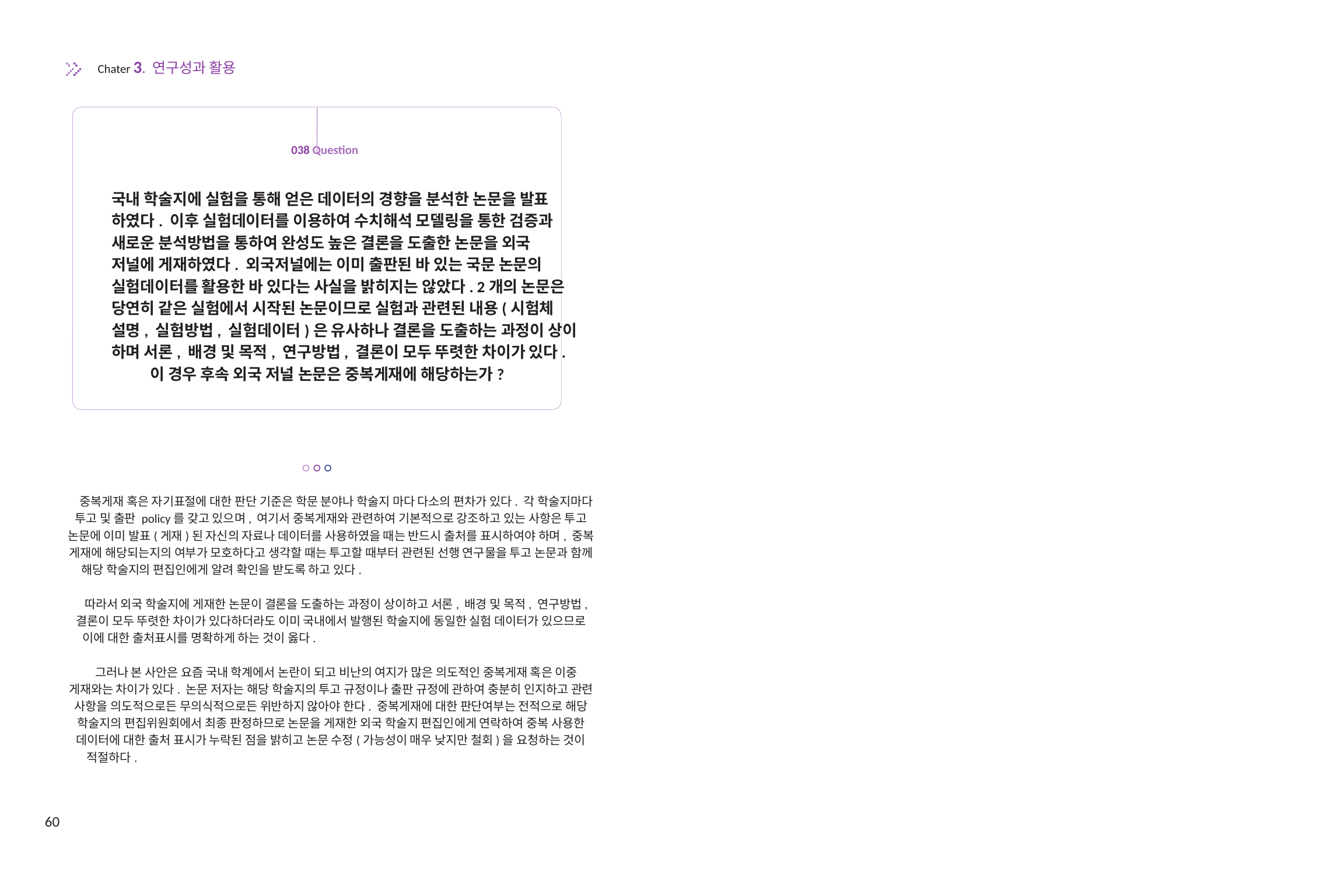

Chater 3. 연구성과 활용

038 Question

국내 학술지에 실험을 통해 얻은 데이터의 경향을 분석한 논문을 발표
하였다. 이후 실험데이터를 이용하여 수치해석 모델링을 통한 검증과
새로운 분석방법을 통하여 완성도 높은 결론을 도출한 논문을 외국
저널에 게재하였다. 외국저널에는 이미 출판된 바 있는 국문 논문의
실험데이터를 활용한 바 있다는 사실을 밝히지는 않았다. 2개의 논문은
당연히 같은 실험에서 시작된 논문이므로 실험과 관련된 내용(시험체
설명, 실험방법, 실험데이터)은 유사하나 결론을 도출하는 과정이 상이
하며 서론, 배경 및 목적, 연구방법, 결론이 모두 뚜렷한 차이가 있다.
이 경우 후속 외국 저널 논문은 중복게재에 해당하는가?

중복게재 혹은 자기표절에 대한 판단 기준은 학문 분야나 학술지 마다 다소의 편차가 있다. 각 학술지마다
투고 및 출판 policy를 갖고 있으며, 여기서 중복게재와 관련하여 기본적으로 강조하고 있는 사항은 투고
논문에 이미 발표(게재)된 자신의 자료나 데이터를 사용하였을 때는 반드시 출처를 표시하여야 하며, 중복
게재에 해당되는지의 여부가 모호하다고 생각할 때는 투고할 때부터 관련된 선행 연구물을 투고 논문과 함께
해당 학술지의 편집인에게 알려 확인을 받도록 하고 있다.
따라서 외국 학술지에 게재한 논문이 결론을 도출하는 과정이 상이하고 서론, 배경 및 목적, 연구방법,
결론이 모두 뚜렷한 차이가 있다하더라도 이미 국내에서 발행된 학술지에 동일한 실험 데이터가 있으므로
이에 대한 출처표시를 명확하게 하는 것이 옳다.
그러나 본 사안은 요즘 국내 학계에서 논란이 되고 비난의 여지가 많은 의도적인 중복게재 혹은 이중
게재와는 차이가 있다. 논문 저자는 해당 학술지의 투고 규정이나 출판 규정에 관하여 충분히 인지하고 관련
사항을 의도적으로든 무의식적으로든 위반하지 않아야 한다. 중복게재에 대한 판단여부는 전적으로 해당
학술지의 편집위원회에서 최종 판정하므로 논문을 게재한 외국 학술지 편집인에게 연락하여 중복 사용한
데이터에 대한 출처 표시가 누락된 점을 밝히고 논문 수정(가능성이 매우 낮지만 철회)을 요청하는 것이
적절하다.
60